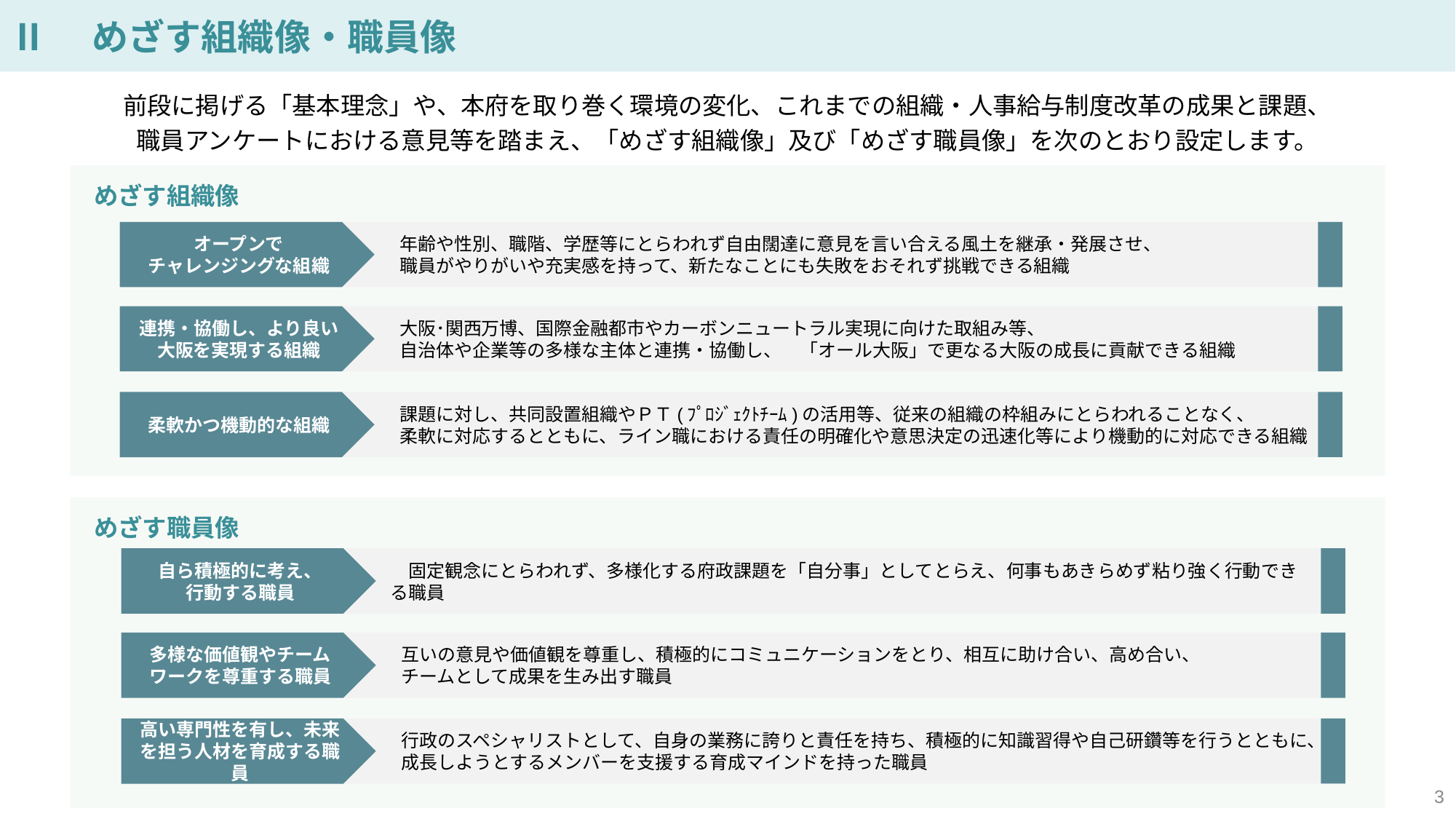

Ⅱ　めざす組織像・職員像
前段に掲げる「基本理念」や、本府を取り巻く環境の変化、これまでの組織・人事給与制度改革の成果と課題、
職員アンケートにおける意見等を踏まえ、「めざす組織像」及び「めざす職員像」を次のとおり設定します。

めざす組織像

オープンで
チャレンジングな組織
年齢や性別、職階、学歴等にとらわれず自由闊達に意見を言い合える風土を継承・発展させ、
職員がやりがいや充実感を持って、新たなことにも失敗をおそれず挑戦できる組織

連携・協働し、より良い大阪を実現する組織
大阪･関西万博、国際金融都市やカーボンニュートラル実現に向けた取組み等、
自治体や企業等の多様な主体と連携・協働し、　「オール大阪」で更なる大阪の成長に貢献できる組織
柔軟かつ機動的な組織
課題に対し、共同設置組織やＰＴ(ﾌﾟﾛｼﾞｪｸﾄﾁｰﾑ)の活用等、従来の組織の枠組みにとらわれることなく、
柔軟に対応するとともに、ライン職における責任の明確化や意思決定の迅速化等により機動的に対応できる組織

めざす職員像

自ら積極的に考え、
行動する職員
　固定観念にとらわれず、多様化する府政課題を「自分事」としてとらえ、何事もあきらめず粘り強く行動できる職員

多様な価値観やチーム
ワークを尊重する職員
互いの意見や価値観を尊重し、積極的にコミュニケーションをとり、相互に助け合い、高め合い、
チームとして成果を生み出す職員
高い専門性を有し、未来を担う人材を育成する職員
行政のスペシャリストとして、自身の業務に誇りと責任を持ち、積極的に知識習得や自己研鑽等を行うとともに、
成長しようとするメンバーを支援する育成マインドを持った職員

3